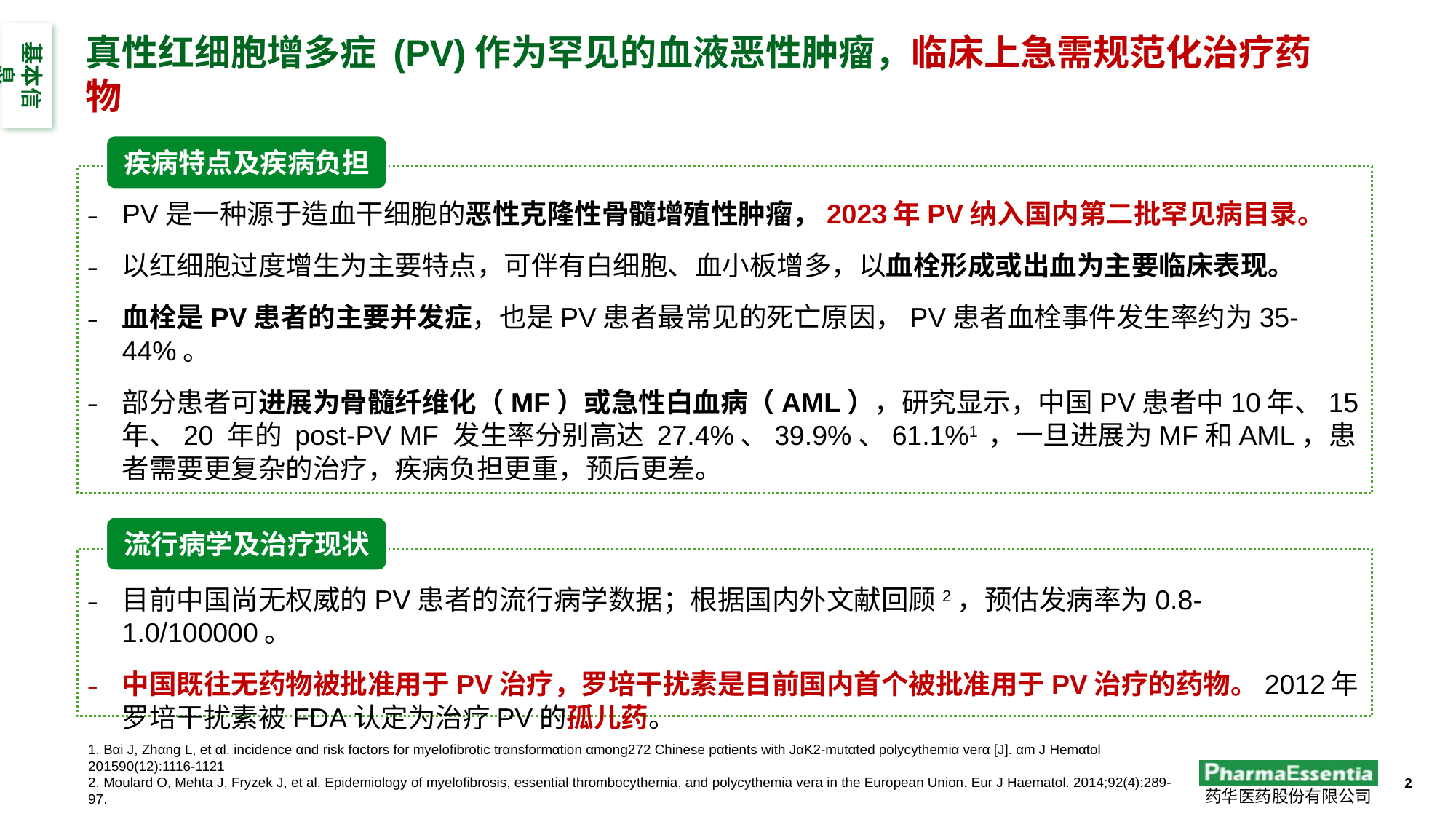

基本信息
真性红细胞增多症 (PV)作为罕见的血液恶性肿瘤，临床上急需规范化治疗药物
疾病特点及疾病负担

PV是一种源于造血干细胞的恶性克隆性骨髓增殖性肿瘤，2023年PV纳入国内第二批罕见病目录。
以红细胞过度增生为主要特点，可伴有白细胞、血小板增多，以血栓形成或出血为主要临床表现。
血栓是PV患者的主要并发症，也是PV患者最常见的死亡原因，PV患者血栓事件发生率约为35-44%。
部分患者可进展为骨髓纤维化（MF）或急性白血病（AML），研究显示，中国PV患者中10年、15 年、20 年的 post-PV MF 发生率分别高达 27.4%、39.9%、61.1%1 ，一旦进展为MF和AML，患者需要更复杂的治疗，疾病负担更重，预后更差。
流行病学及治疗现状

目前中国尚无权威的PV患者的流行病学数据；根据国内外文献回顾2，预估发病率为0.8-1.0/100000。
中国既往无药物被批准用于PV治疗，罗培干扰素是目前国内首个被批准用于PV治疗的药物。2012年罗培干扰素被FDA认定为治疗PV的孤儿药。
1. Bαi J, Zhαng L, et αl. incidence αnd risk fαctors for myelofibrotic trαnsformαtion αmong272 Chinese pαtients with JαK2-mutαted polycythemiα verα [J]. αm J Hemαtol 201590(12):1116-1121
2. Moulard O, Mehta J, Fryzek J, et al. Epidemiology of myelofibrosis, essential thrombocythemia, and polycythemia vera in the European Union. Eur J Haematol. 2014;92(4):289-97.
2